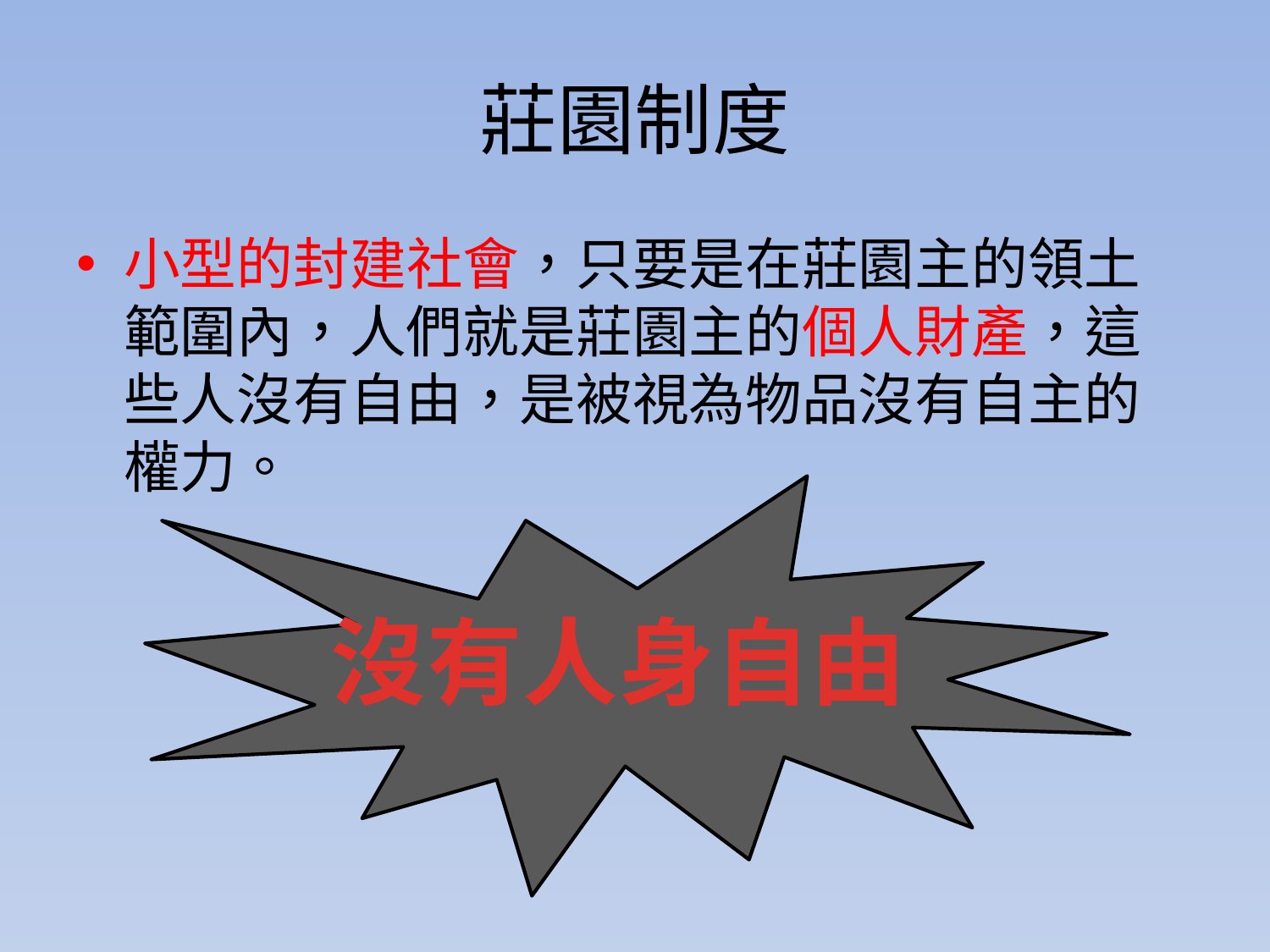

# 莊園制度
小型的封建社會，只要是在莊園主的領土範圍內，人們就是莊園主的個人財產，這些人沒有自由，是被視為物品沒有自主的權力。

沒有人身自由